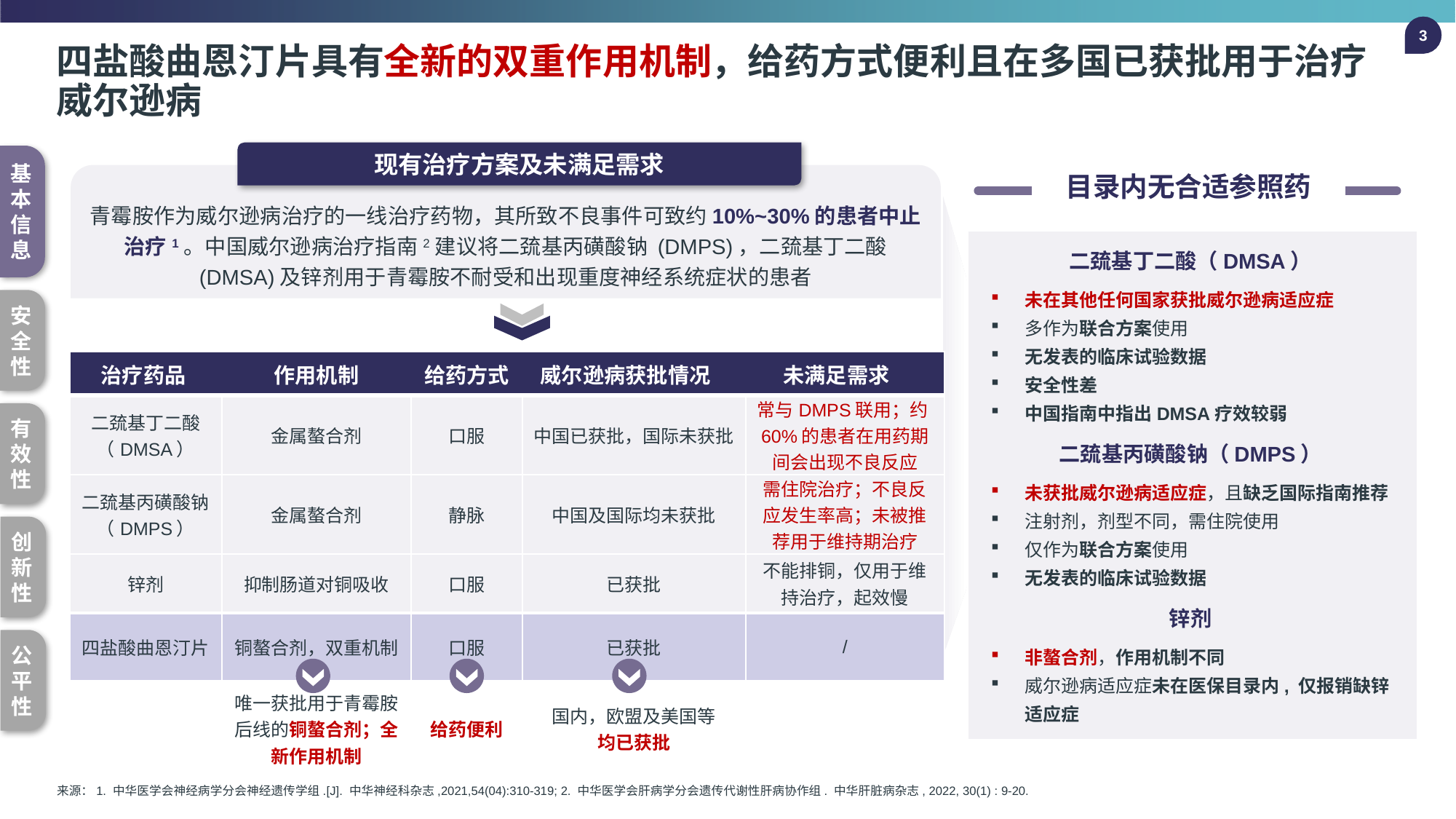

3
# 四盐酸曲恩汀片具有全新的双重作用机制，给药方式便利且在多国已获批用于治疗威尔逊病
现有治疗方案及未满足需求
青霉胺作为威尔逊病治疗的一线治疗药物，其所致不良事件可致约10%~30%的患者中止治疗1。中国威尔逊病治疗指南2建议将二巯基丙磺酸钠 (DMPS)，二巯基丁二酸 (DMSA)及锌剂用于青霉胺不耐受和出现重度神经系统症状的患者
目录内无合适参照药
基本信息

二巯基丁二酸（DMSA）
未在其他任何国家获批威尔逊病适应症
多作为联合方案使用
无发表的临床试验数据
安全性差
中国指南中指出DMSA疗效较弱
二巯基丙磺酸钠（DMPS）
未获批威尔逊病适应症，且缺乏国际指南推荐
注射剂，剂型不同，需住院使用
仅作为联合方案使用
无发表的临床试验数据
锌剂
非螯合剂，作用机制不同
威尔逊病适应症未在医保目录内, 仅报销缺锌适应症

安全性
| 治疗药品 | 作用机制 | 给药方式 | 威尔逊病获批情况 | 未满足需求 |
| --- | --- | --- | --- | --- |
| 二巯基丁二酸（DMSA） | 金属螯合剂 | 口服 | 中国已获批，国际未获批 | 常与DMPS联用；约60%的患者在用药期间会出现不良反应 |
| 二巯基丙磺酸钠（DMPS） | 金属螯合剂 | 静脉 | 中国及国际均未获批 | 需住院治疗；不良反应发生率高；未被推荐用于维持期治疗 |
| 锌剂 | 抑制肠道对铜吸收 | 口服 | 已获批 | 不能排铜，仅用于维持治疗，起效慢 |
| 四盐酸曲恩汀片 | 铜螯合剂，双重机制 | 口服 | 已获批 | / |
|  | 唯一获批用于青霉胺后线的铜螯合剂；全新作用机制 | 给药便利 | 国内，欧盟及美国等 均已获批 |  |

有效性
创新性
公平性

来源：1. 中华医学会神经病学分会神经遗传学组.[J]. 中华神经科杂志,2021,54(04):310-319; 2. 中华医学会肝病学分会遗传代谢性肝病协作组. 中华肝脏病杂志, 2022, 30(1) : 9-20.